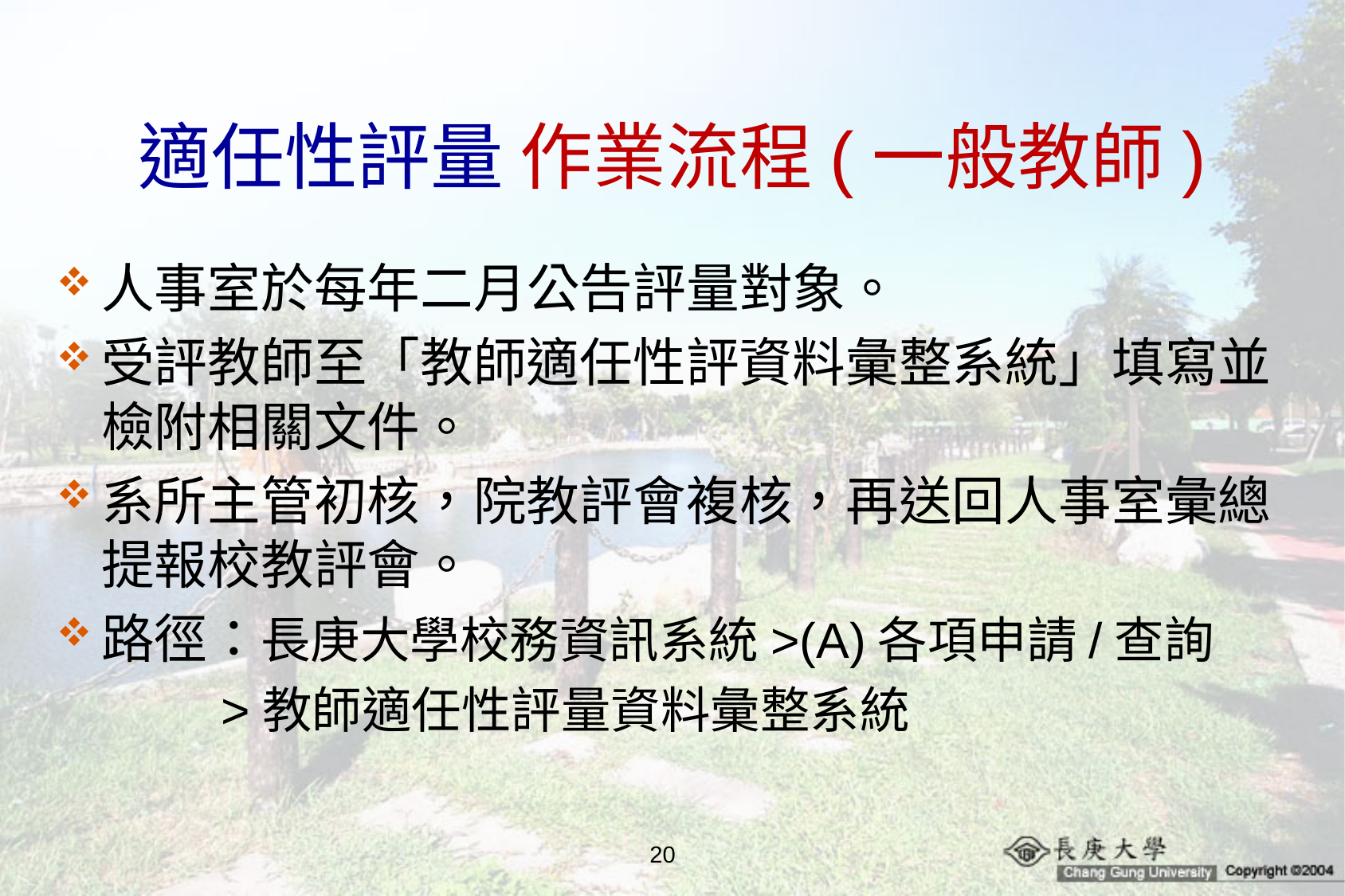

# 適任性評量 作業流程(一般教師)
人事室於每年二月公告評量對象。
受評教師至「教師適任性評資料彙整系統」填寫並檢附相關文件。
系所主管初核，院教評會複核，再送回人事室彙總提報校教評會。
路徑：長庚大學校務資訊系統>(A)各項申請/查詢
            >教師適任性評量資料彙整系統

20